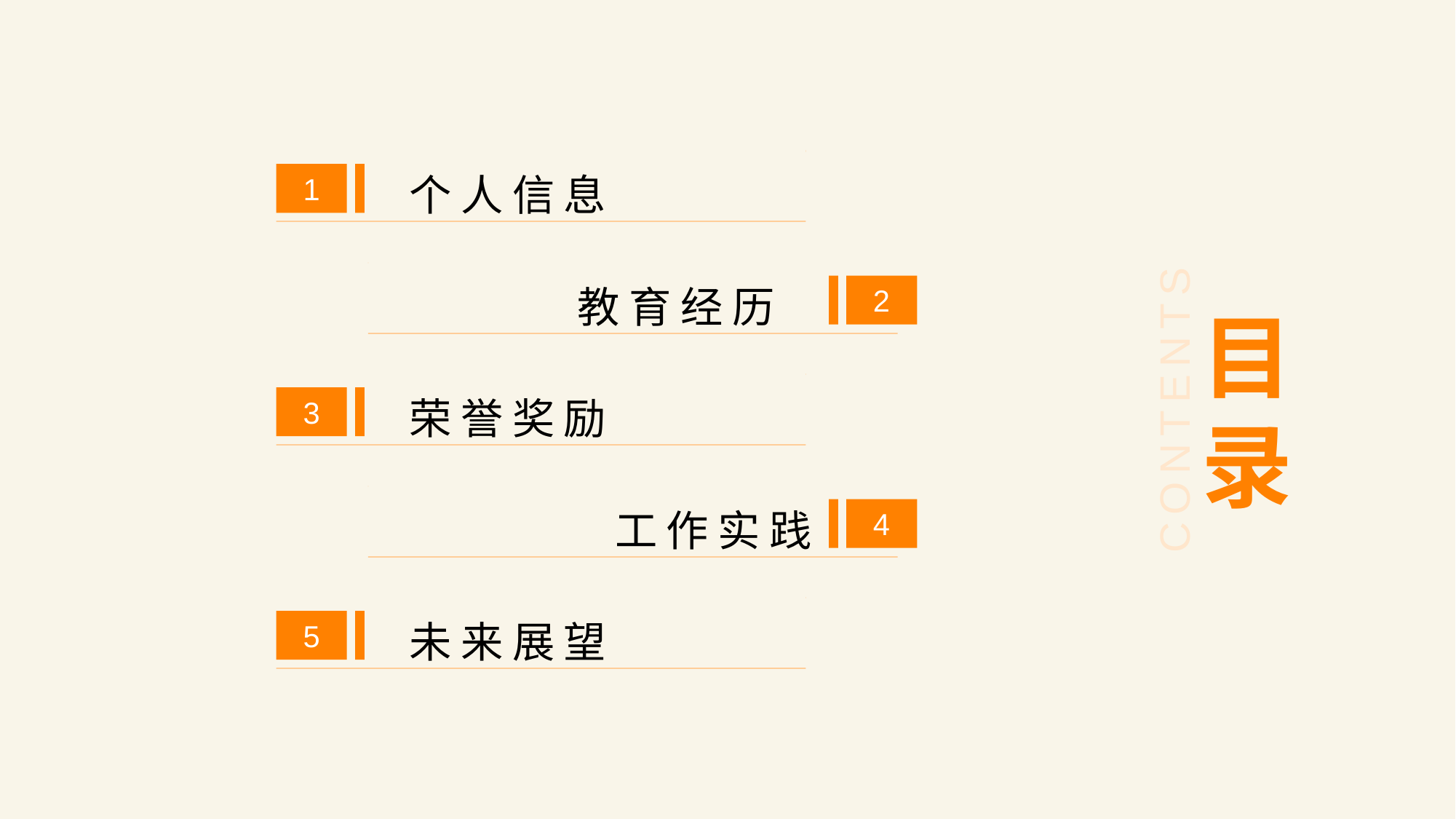

个人信息
1
教育经历
2
  荣誉奖励
3
工作实践
4
  未来展望
5
目录

CONTENTS